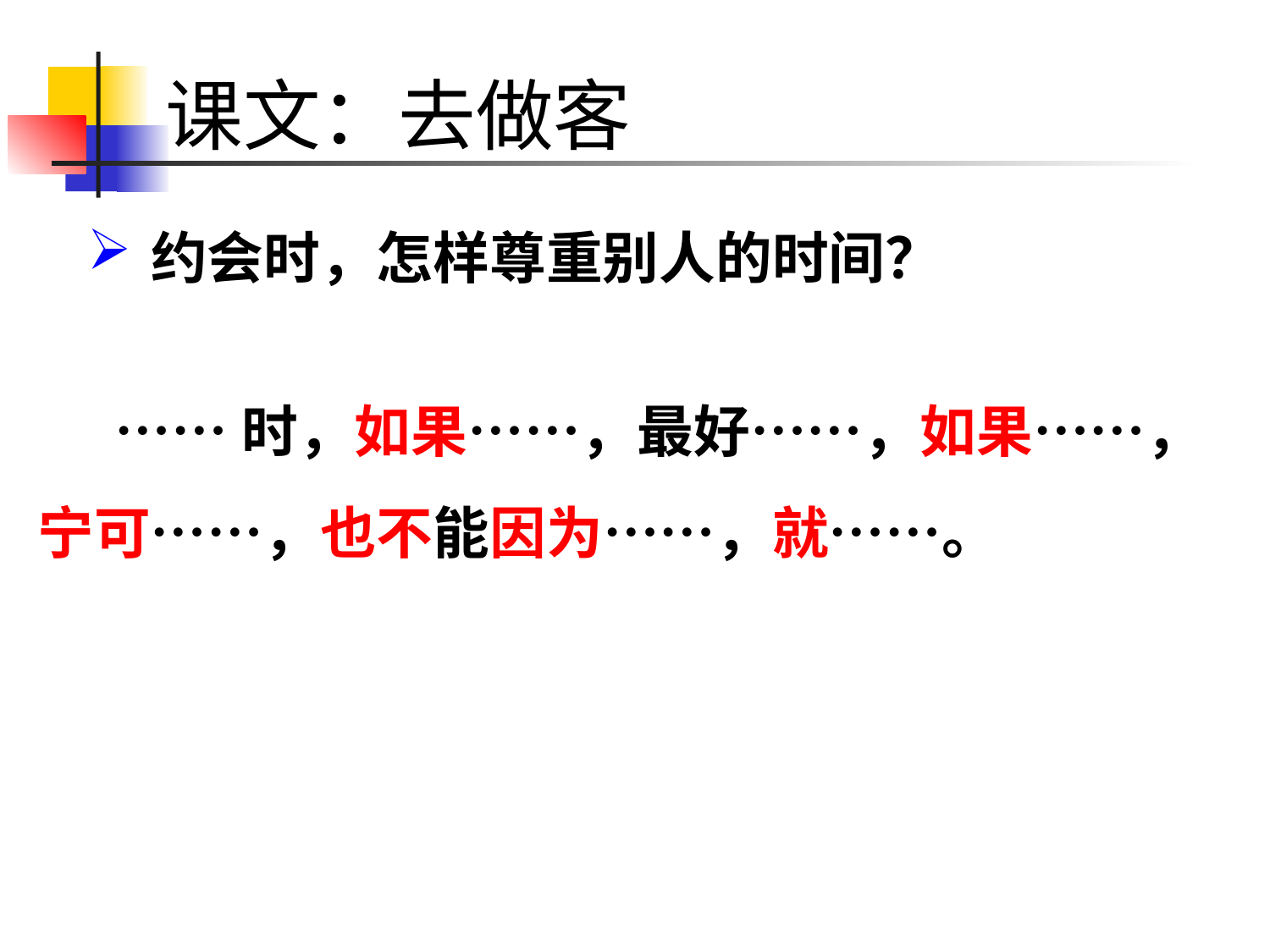

# 课文：去做客
约会时，怎样尊重别人的时间？
      ……时，如果……，最好……，如果……，宁可……，也不能因为……，就……。